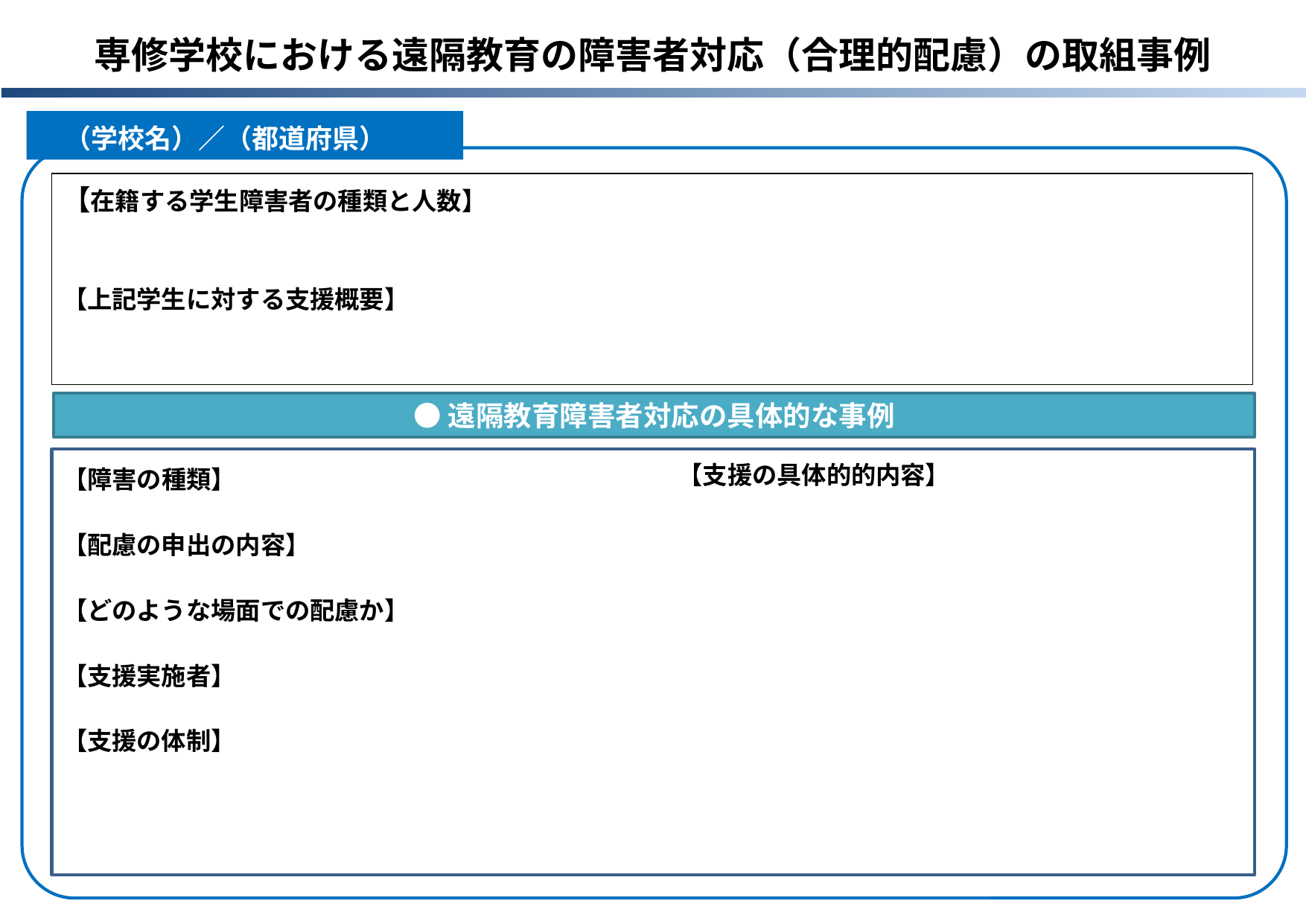

専修学校における遠隔教育の障害者対応（合理的配慮）の取組事例

　（学校名）／（都道府県）

【在籍する学生障害者の種類と人数】

【上記学生に対する支援概要】

●遠隔教育障害者対応の具体的な事例

【支援の具体的的内容】

【障害の種類】

【配慮の申出の内容】

【どのような場面での配慮か】

【支援実施者】

【支援の体制】